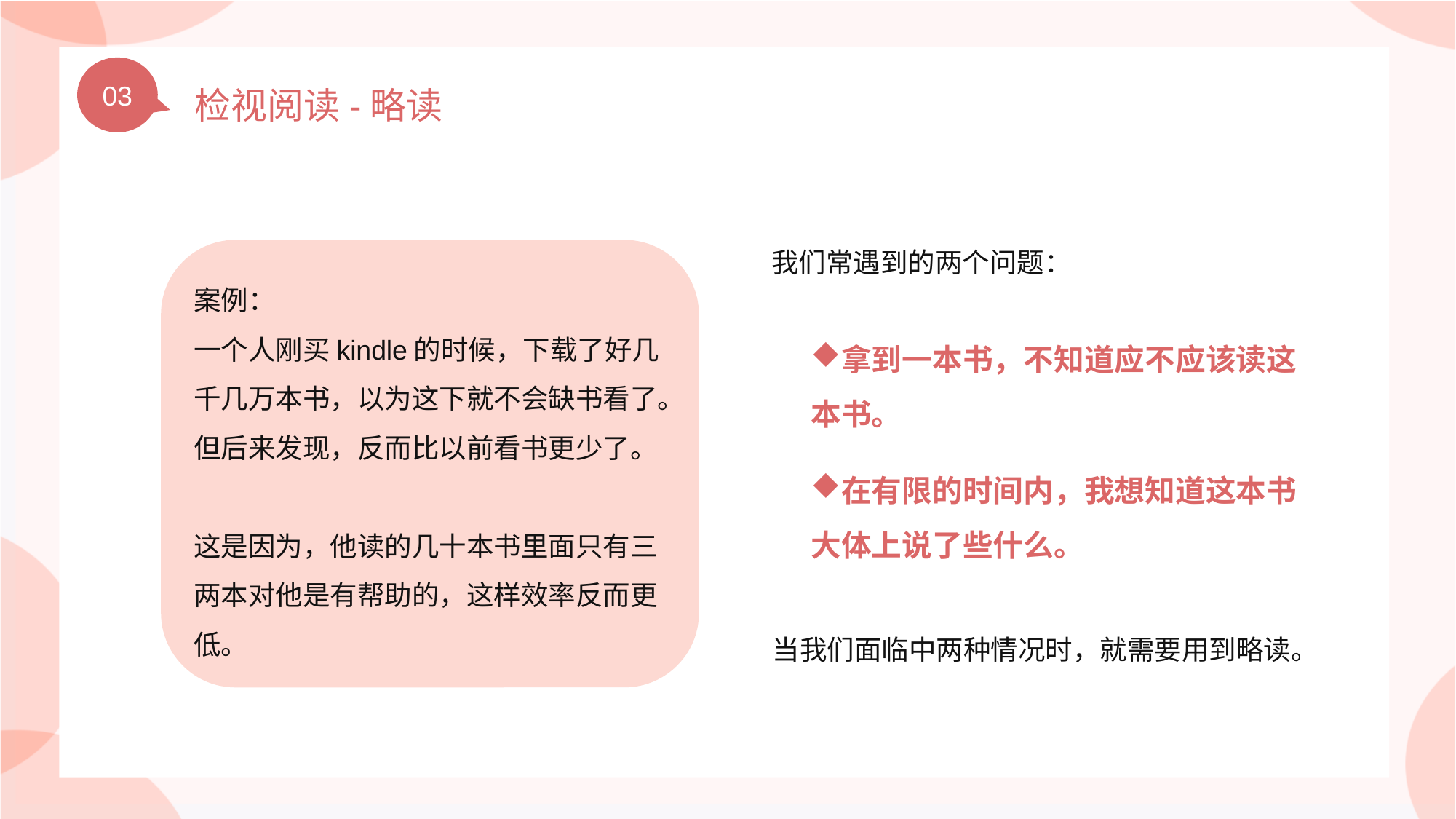

03
检视阅读-略读
案例：
一个人刚买kindle的时候，下载了好几千几万本书，以为这下就不会缺书看了。但后来发现，反而比以前看书更少了。

这是因为，他读的几十本书里面只有三两本对他是有帮助的，这样效率反而更低。
我们常遇到的两个问题：
拿到一本书，不知道应不应该读这本书。

在有限的时间内，我想知道这本书大体上说了些什么。
当我们面临中两种情况时，就需要用到略读。